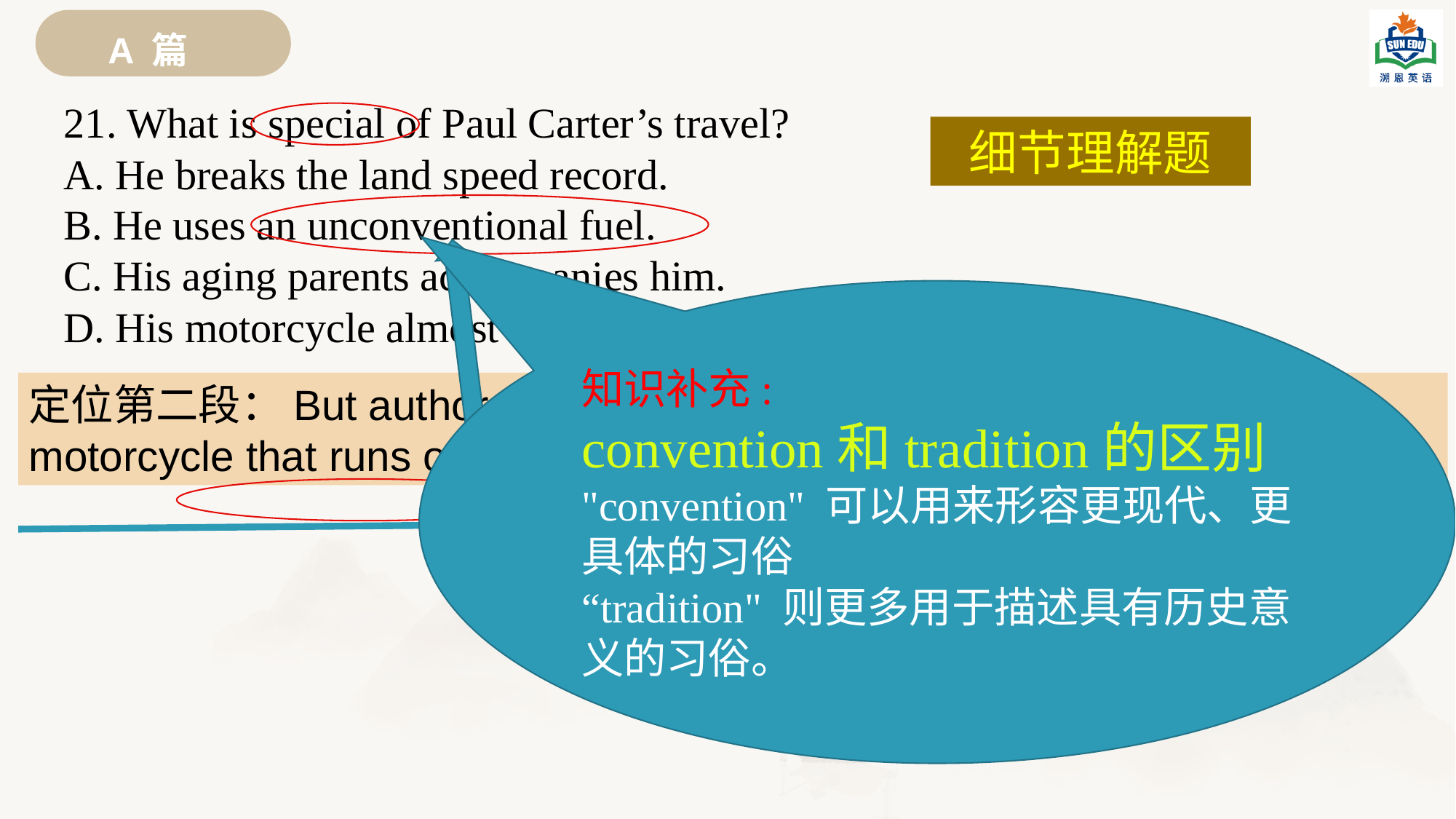

A 篇
21. What is special of Paul Carter’s travel?
A. He breaks the land speed record.
B. He uses an unconventional fuel.
C. His aging parents accompanies him.
D. His motorcycle almost dies in a crash.

细节理解题

知识补充:
convention和tradition的区别
"convention" 可以用来形容更现代、更具体的习俗
“tradition" 则更多用于描述具有历史意义的习俗。
定位第二段：But author Paul Carter decided to .... on a homemade motorcycle that runs on cooking oil.... keen to explore alternative fuels